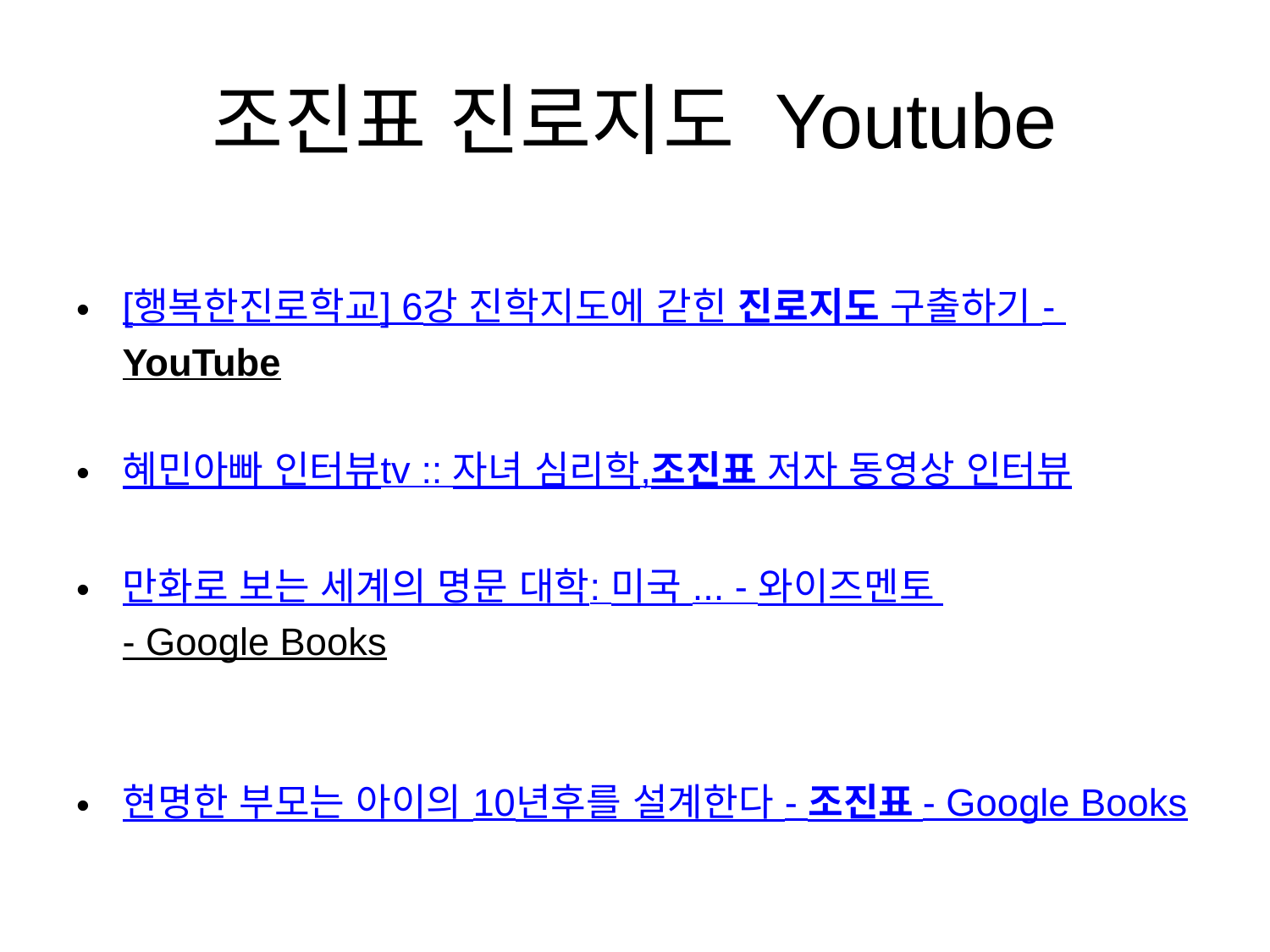

# 조진표 진로지도 Youtube

[행복한진로학교] 6강 진학지도에 갇힌 진로지도 구출하기 - YouTube

혜민아빠 인터뷰tv :: 자녀 심리학,조진표 저자 동영상 인터뷰

만화로 보는 세계의 명문 대학: 미국 ... - 와이즈멘토 - Google Books

현명한 부모는 아이의 10년후를 설계한다 - 조진표 - Google Books